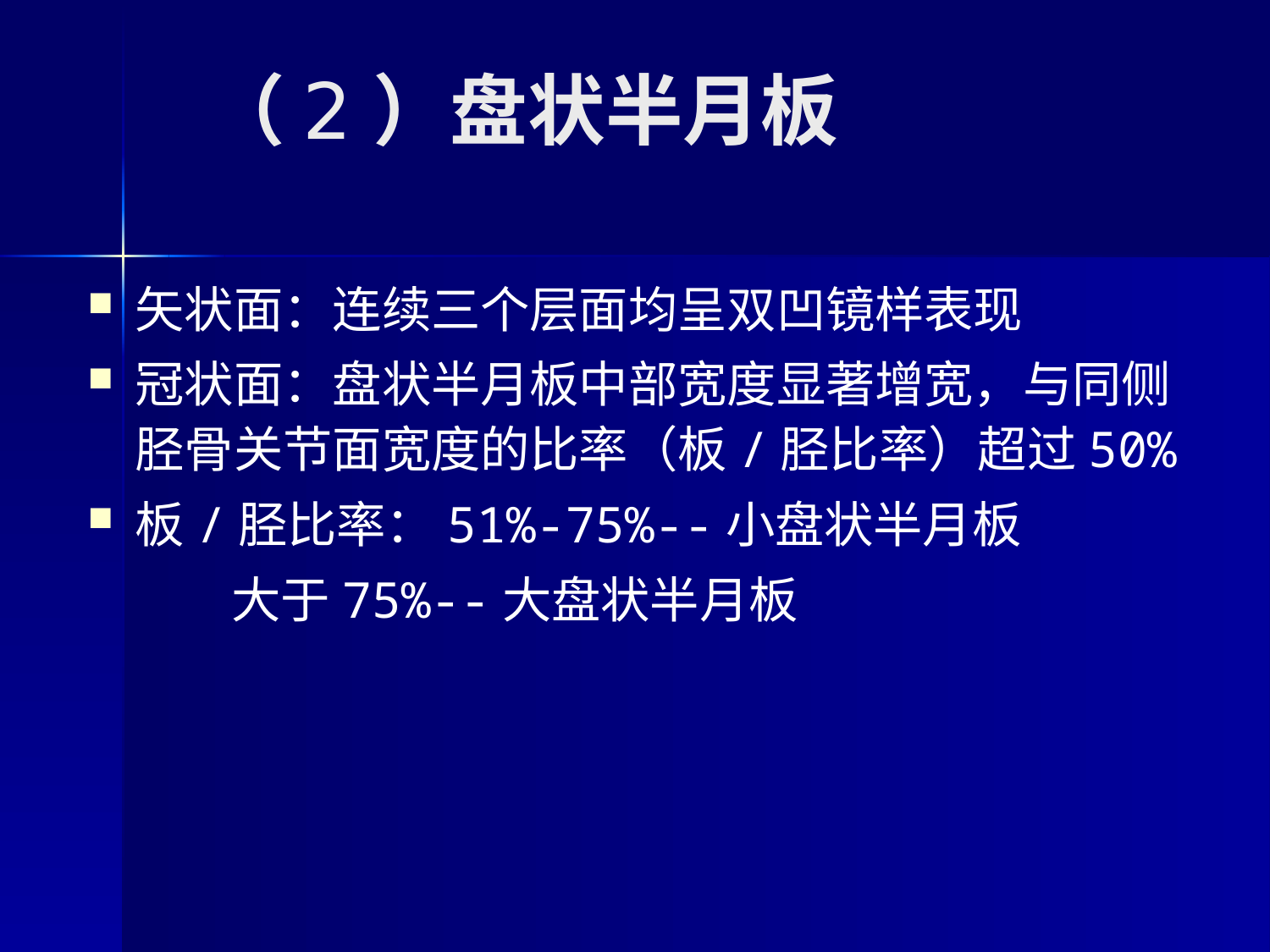

# （2）盘状半月板
矢状面：连续三个层面均呈双凹镜样表现
冠状面：盘状半月板中部宽度显著增宽，与同侧胫骨关节面宽度的比率（板/胫比率）超过50%
板/胫比率：51%-75%--小盘状半月板
            大于75%--大盘状半月板